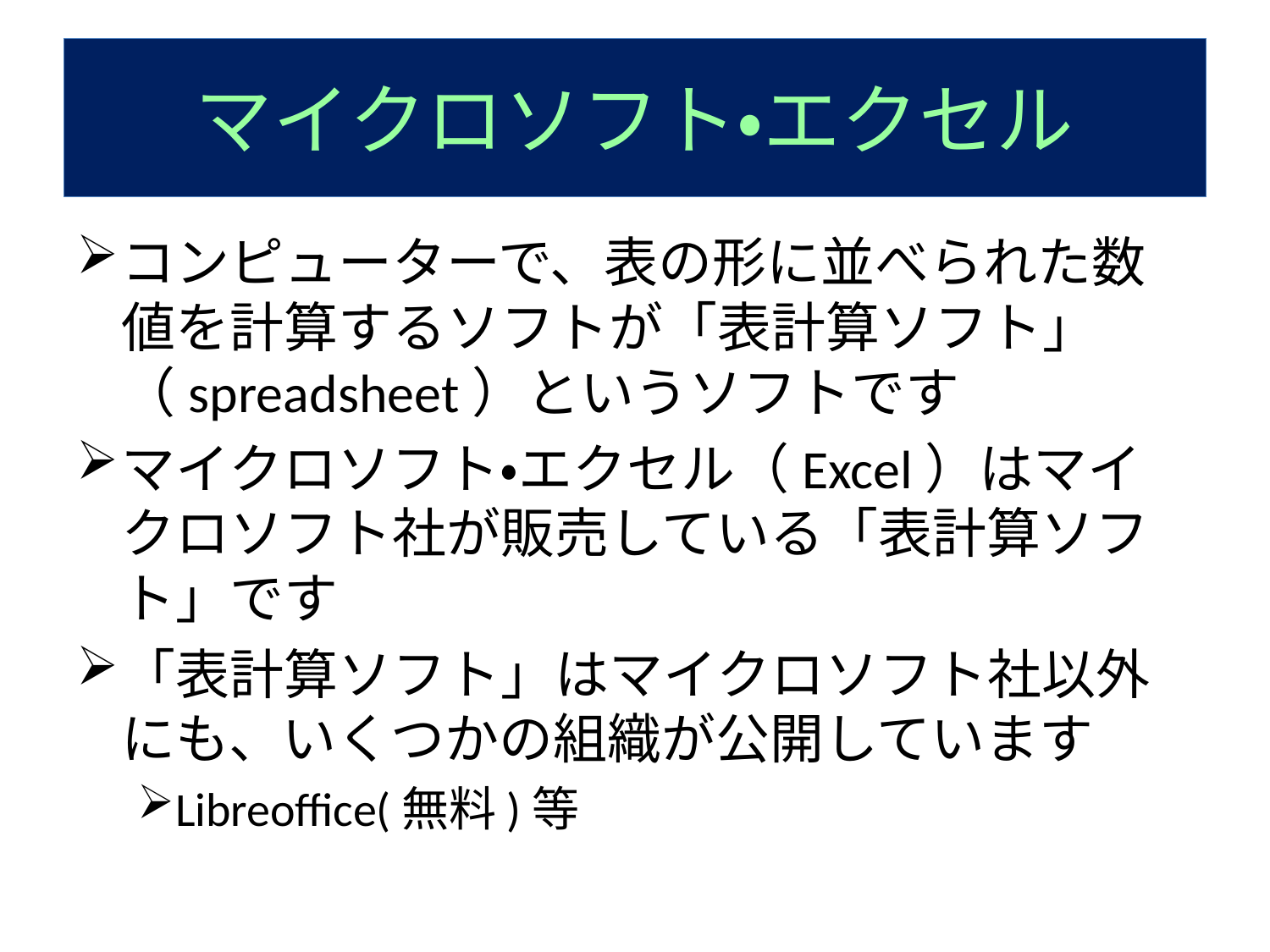

# マイクロソフト・エクセル
コンピューターで、表の形に並べられた数値を計算するソフトが「表計算ソフト」（spreadsheet）というソフトです
マイクロソフト・エクセル（Excel）はマイクロソフト社が販売している「表計算ソフト」です
「表計算ソフト」はマイクロソフト社以外にも、いくつかの組織が公開しています
Libreoffice(無料)等